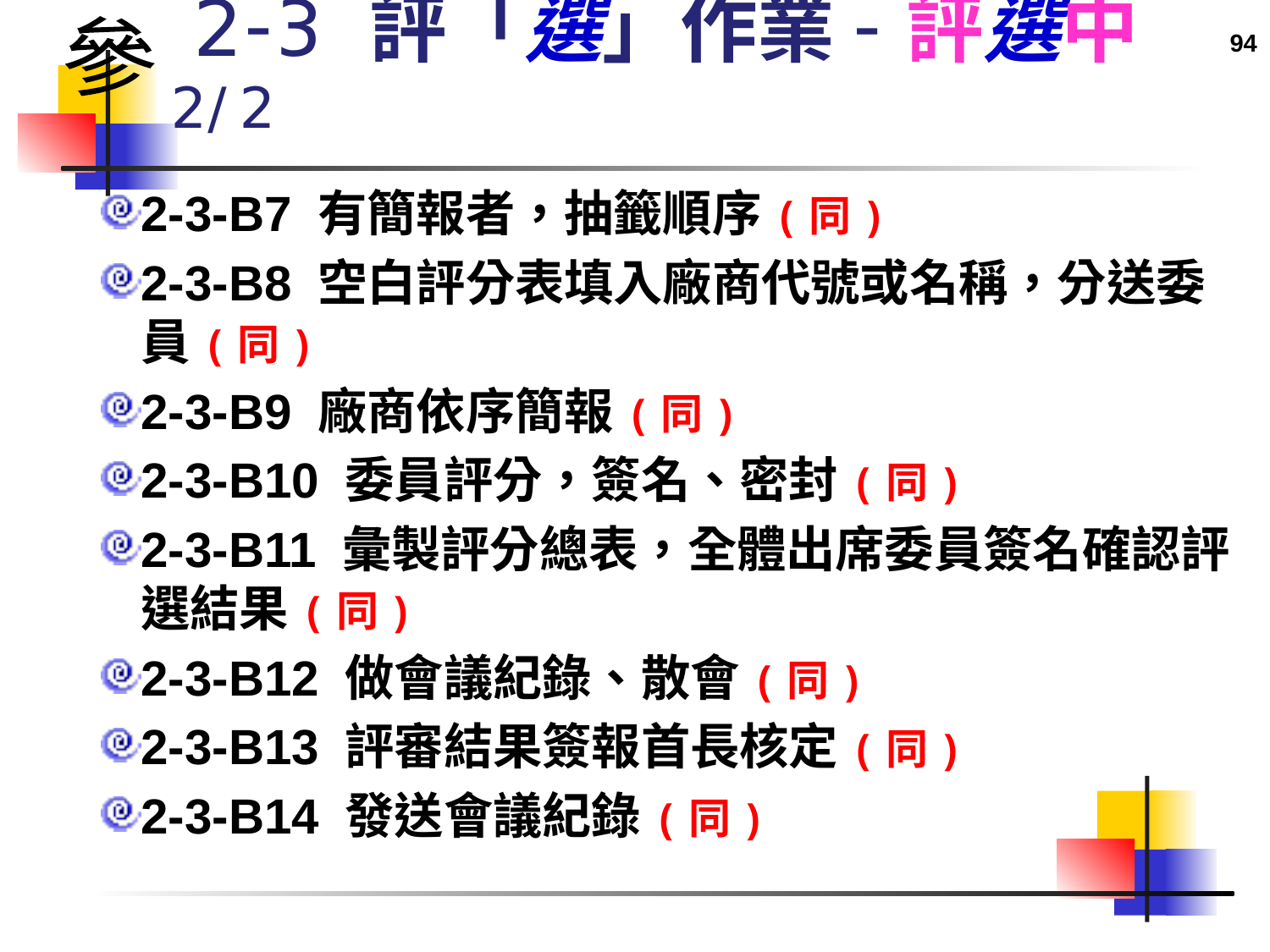

94
參
# 2-3 評「選」作業-評選中 2/2
2-3-B7 有簡報者，抽籤順序(同)
2-3-B8 空白評分表填入廠商代號或名稱，分送委員(同)
2-3-B9 廠商依序簡報(同)
2-3-B10 委員評分，簽名、密封(同)
2-3-B11 彙製評分總表，全體出席委員簽名確認評選結果(同)
2-3-B12 做會議紀錄、散會(同)
2-3-B13 評審結果簽報首長核定(同)
2-3-B14 發送會議紀錄(同)